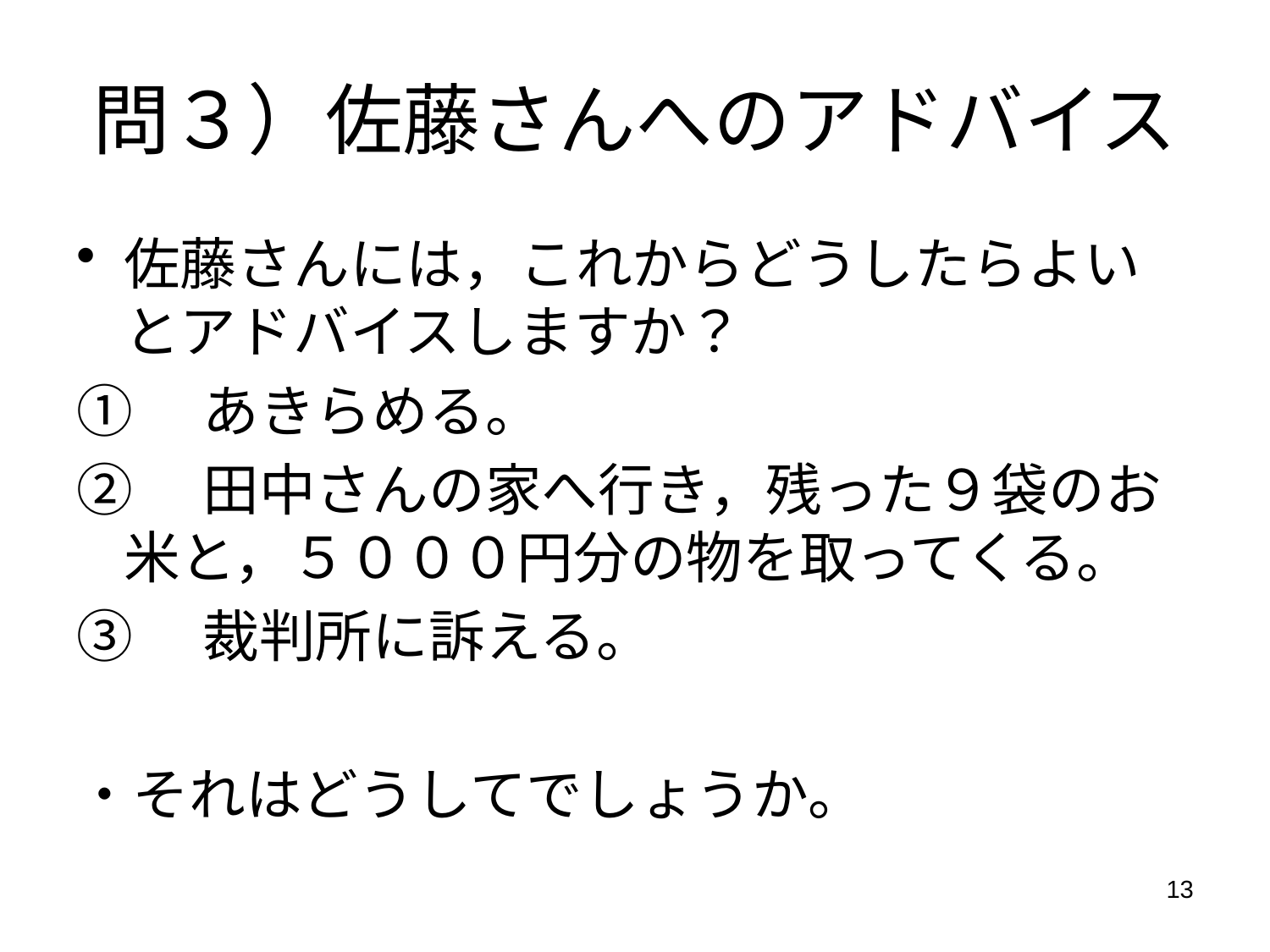

# 問３）佐藤さんへのアドバイス
佐藤さんには，これからどうしたらよいとアドバイスしますか？
①　あきらめる。
②　田中さんの家へ行き，残った９袋のお米と，５０００円分の物を取ってくる。
③　裁判所に訴える。

・それはどうしてでしょうか。
13